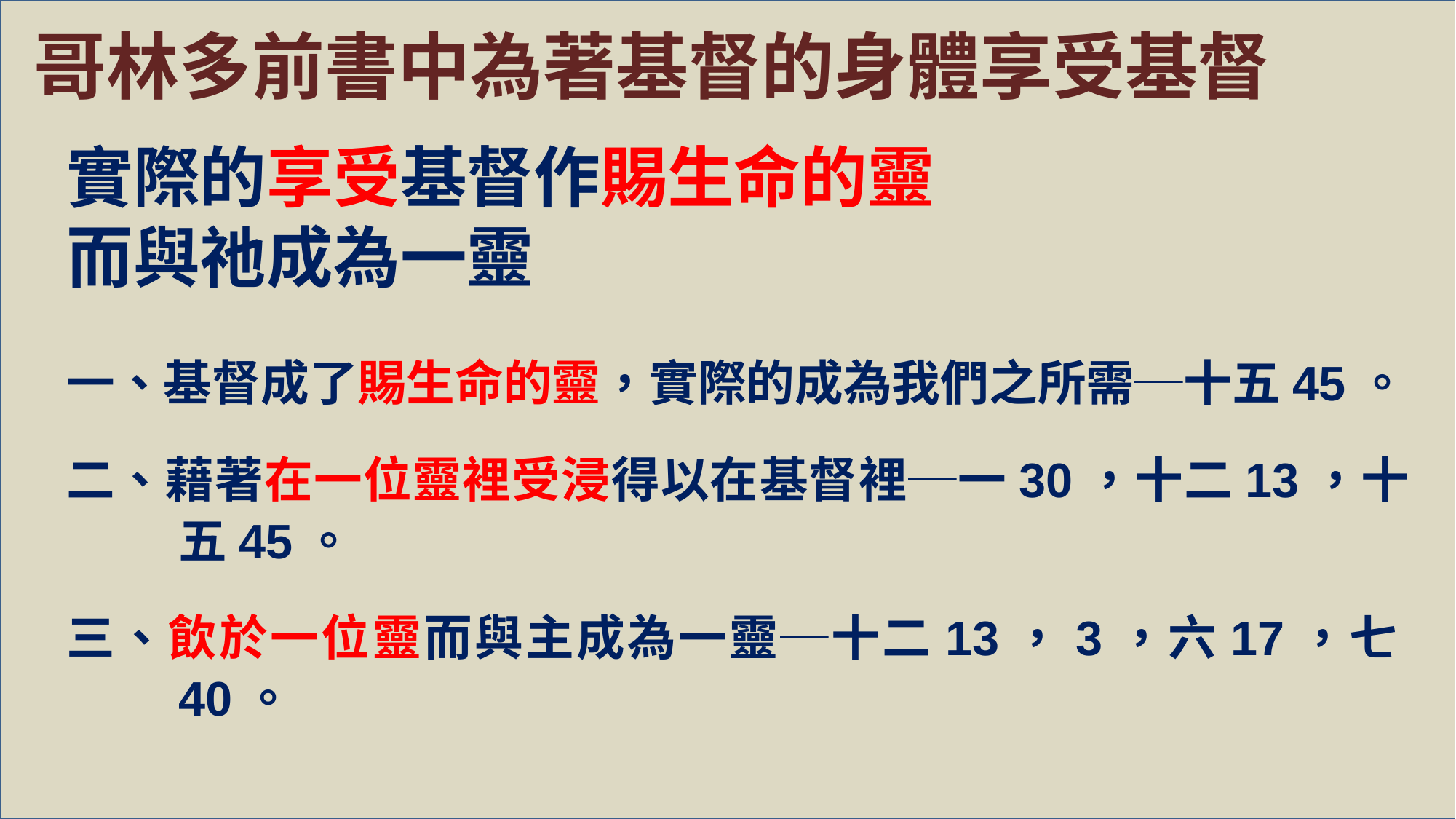

哥林多前書中為著基督的身體享受基督
實際的享受基督作賜生命的靈
而與祂成為一靈
一、基督成了賜生命的靈，實際的成為我們之所需─十五45。
二、藉著在一位靈裡受浸得以在基督裡─一30，十二13，十五45。
三、飲於一位靈而與主成為一靈─十二13，3，六17，七40。